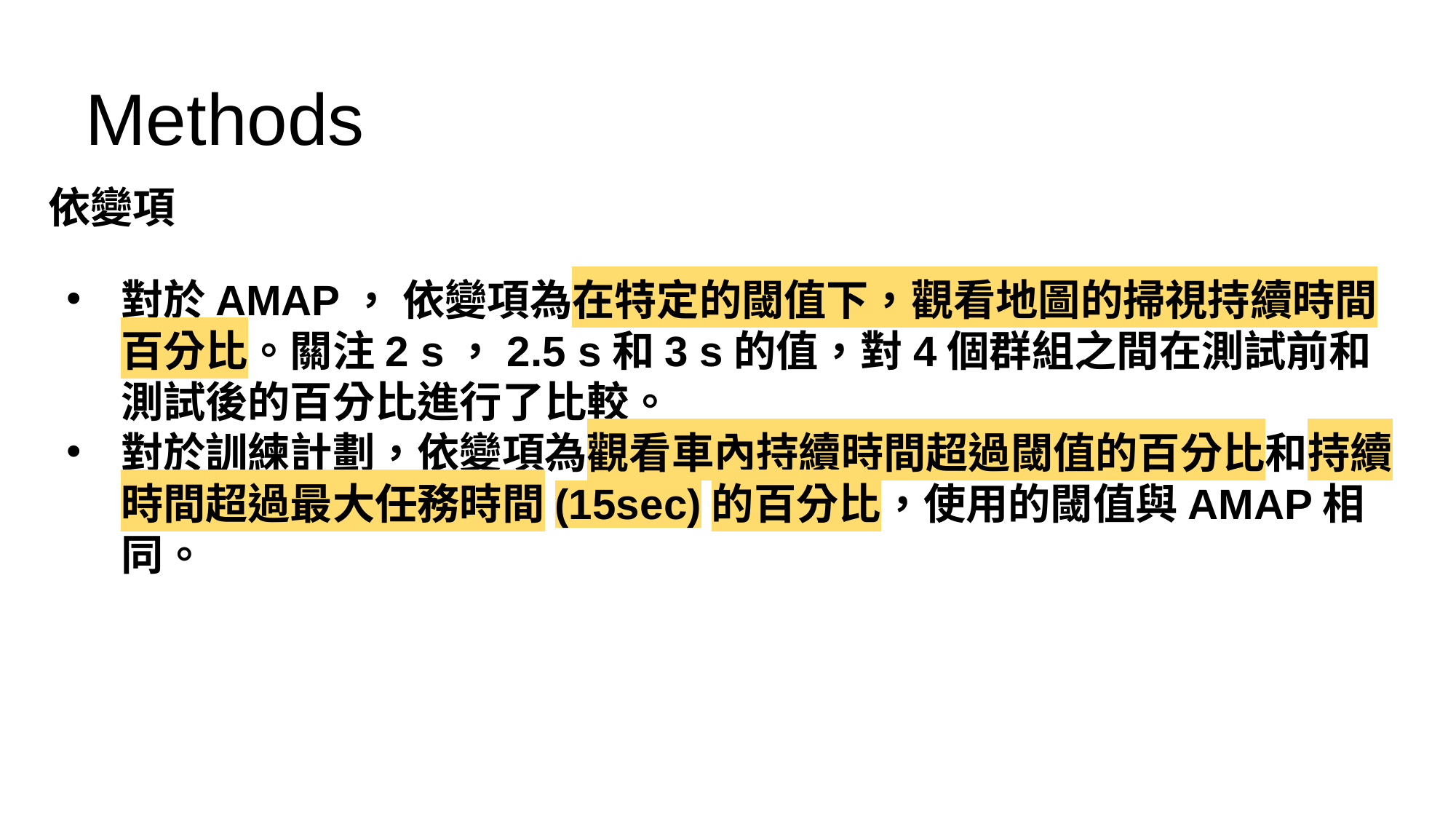

Methods
依變項
對於AMAP， 依變項為在特定的閾值下，觀看地圖的掃視持續時間百分比。關注2 s，2.5 s和3 s的值，對4個群組之間在測試前和測試後的百分比進行了比較。
對於訓練計劃，依變項為觀看車內持續時間超過閾值的百分比和持續時間超過最大任務時間(15sec)的百分比，使用的閾值與AMAP相同。